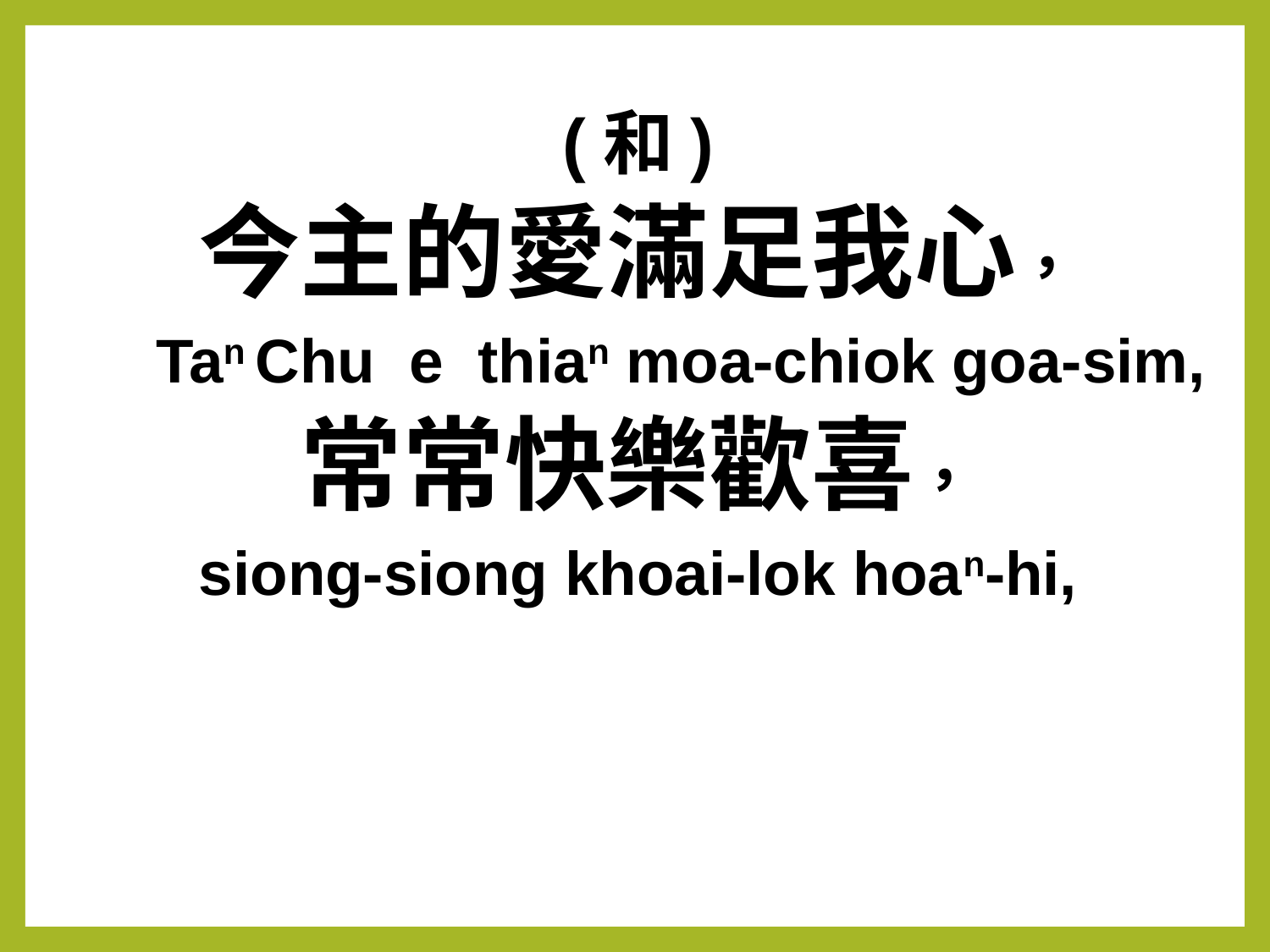

(和)
今主的愛滿足我心，
     Tan Chu  e  thian moa-chiok goa-sim,
常常快樂歡喜，
siong-siong khoai-lok hoan-hi,